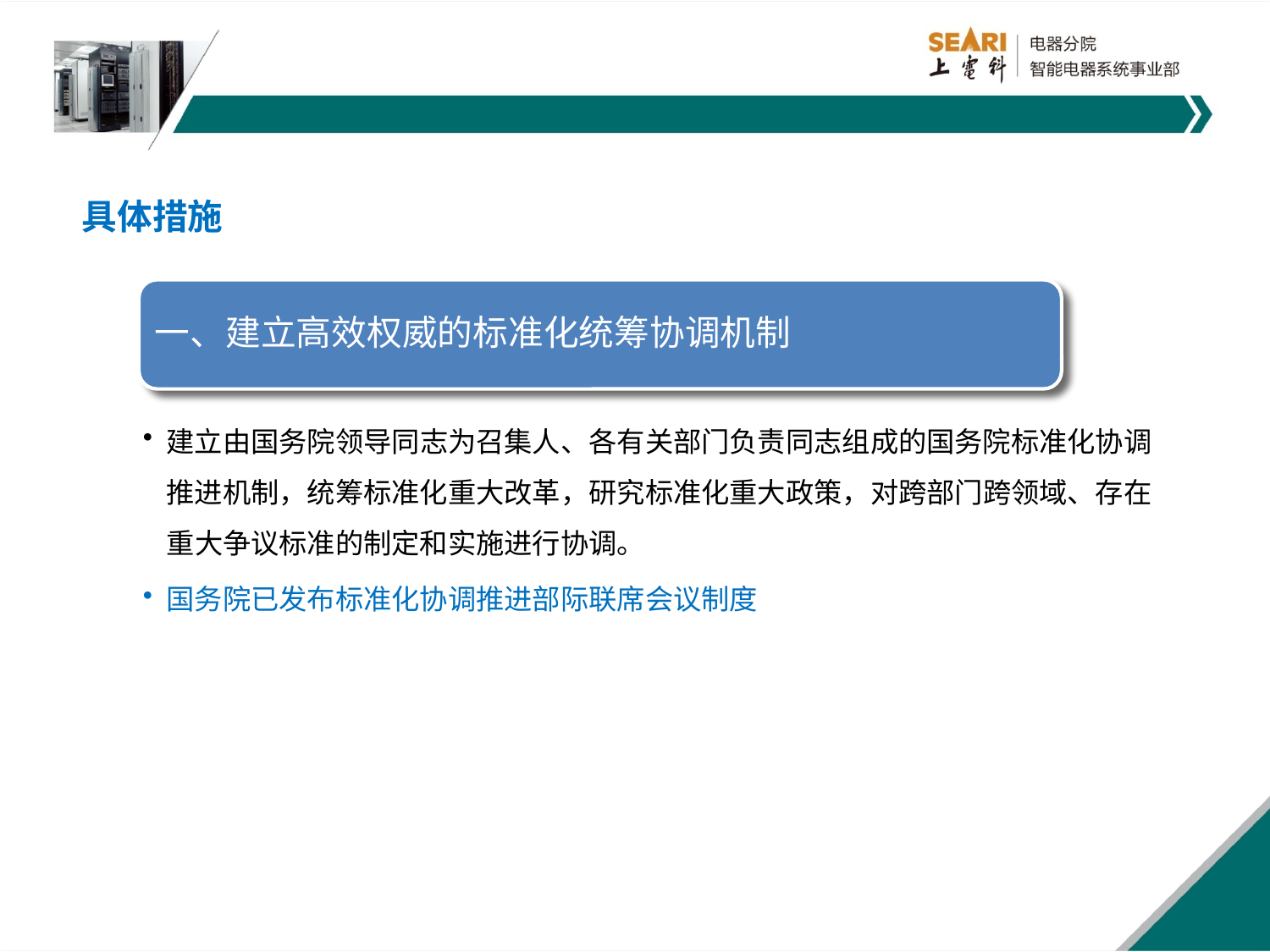

具体措施
一、建立高效权威的标准化统筹协调机制
建立由国务院领导同志为召集人、各有关部门负责同志组成的国务院标准化协调推进机制，统筹标准化重大改革，研究标准化重大政策，对跨部门跨领域、存在重大争议标准的制定和实施进行协调。
国务院已发布标准化协调推进部际联席会议制度